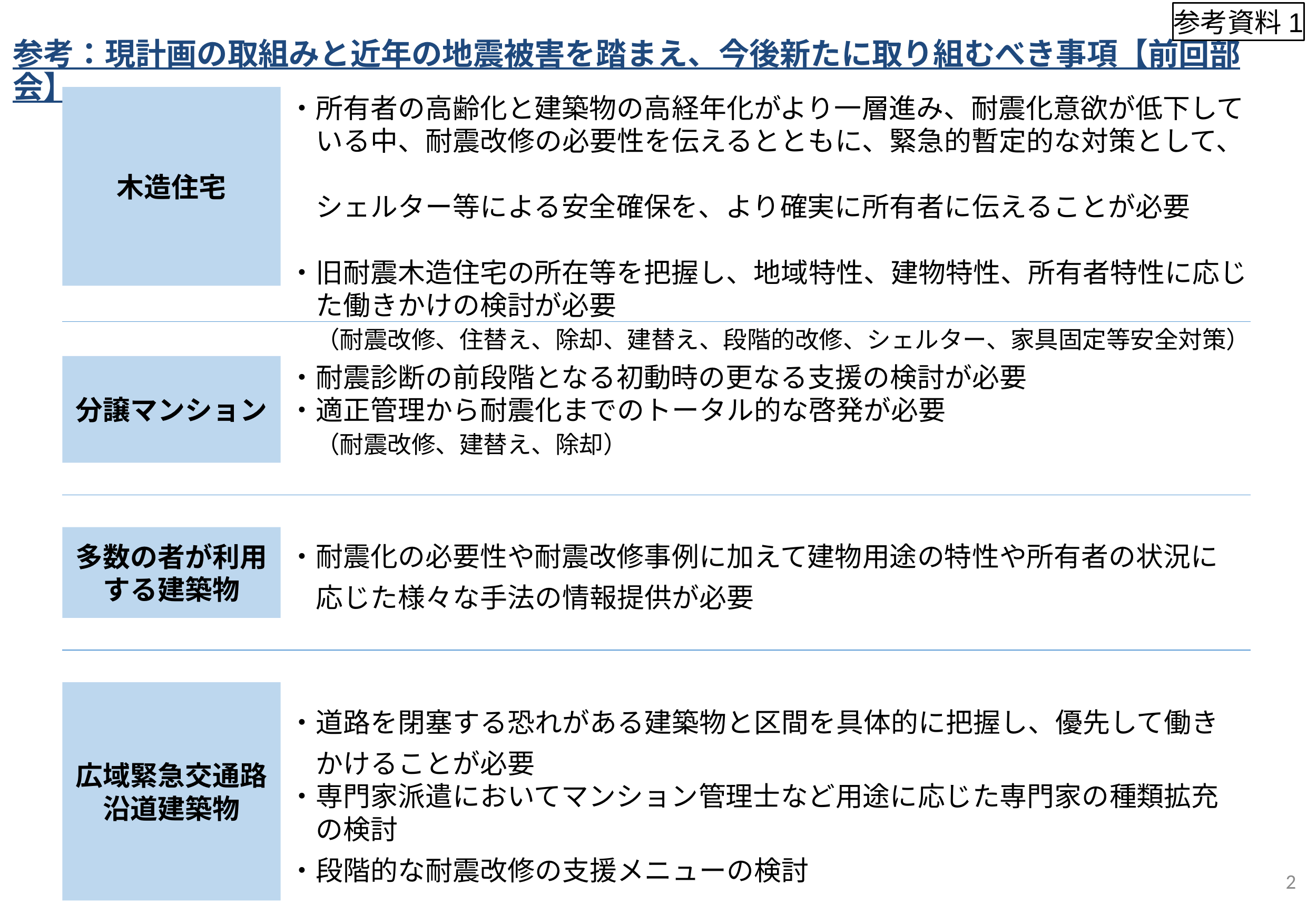

参考資料1
# 参考：現計画の取組みと近年の地震被害を踏まえ、今後新たに取り組むべき事項【前回部会】
木造住宅
・所有者の高齢化と建築物の高経年化がより一層進み、耐震化意欲が低下して
　いる中、耐震改修の必要性を伝えるとともに、緊急的暫定的な対策として、
　シェルター等による安全確保を、より確実に所有者に伝えることが必要

・旧耐震木造住宅の所在等を把握し、地域特性、建物特性、所有者特性に応じ
　た働きかけの検討が必要
　（耐震改修、住替え、除却、建替え、段階的改修、シェルター、家具固定等安全対策）
分譲マンション
・耐震診断の前段階となる初動時の更なる支援の検討が必要
・適正管理から耐震化までのトータル的な啓発が必要
　（耐震改修、建替え、除却）
多数の者が利用する建築物
・耐震化の必要性や耐震改修事例に加えて建物用途の特性や所有者の状況に
　応じた様々な手法の情報提供が必要
広域緊急交通路沿道建築物
・道路を閉塞する恐れがある建築物と区間を具体的に把握し、優先して働き
　かけることが必要
・専門家派遣においてマンション管理士など用途に応じた専門家の種類拡充
　の検討
・段階的な耐震改修の支援メニューの検討
2